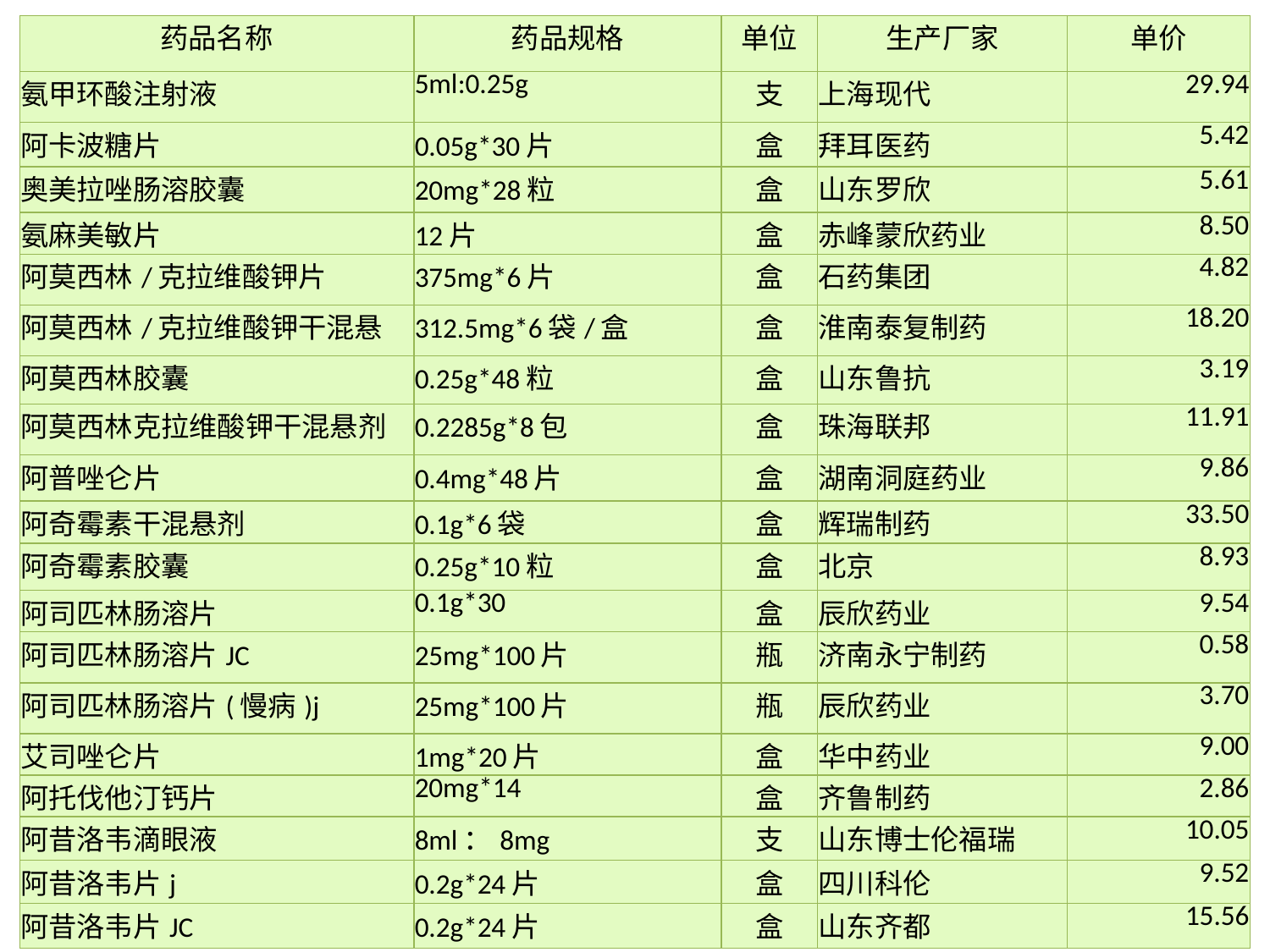

| 药品名称 | 药品规格 | 单位 | 生产厂家 | 单价 |
| --- | --- | --- | --- | --- |
| 氨甲环酸注射液 | 5ml:0.25g | 支 | 上海现代 | 29.94 |
| 阿卡波糖片 | 0.05g\*30片 | 盒 | 拜耳医药 | 5.42 |
| 奥美拉唑肠溶胶囊 | 20mg\*28粒 | 盒 | 山东罗欣 | 5.61 |
| 氨麻美敏片 | 12片 | 盒 | 赤峰蒙欣药业 | 8.50 |
| 阿莫西林/克拉维酸钾片 | 375mg\*6片 | 盒 | 石药集团 | 4.82 |
| 阿莫西林/克拉维酸钾干混悬 | 312.5mg\*6袋/盒 | 盒 | 淮南泰复制药 | 18.20 |
| 阿莫西林胶囊 | 0.25g\*48粒 | 盒 | 山东鲁抗 | 3.19 |
| 阿莫西林克拉维酸钾干混悬剂 | 0.2285g\*8包 | 盒 | 珠海联邦 | 11.91 |
| 阿普唑仑片 | 0.4mg\*48片 | 盒 | 湖南洞庭药业 | 9.86 |
| 阿奇霉素干混悬剂 | 0.1g\*6袋 | 盒 | 辉瑞制药 | 33.50 |
| 阿奇霉素胶囊 | 0.25g\*10粒 | 盒 | 北京 | 8.93 |
| 阿司匹林肠溶片 | 0.1g\*30 | 盒 | 辰欣药业 | 9.54 |
| 阿司匹林肠溶片JC | 25mg\*100片 | 瓶 | 济南永宁制药 | 0.58 |
| 阿司匹林肠溶片(慢病)j | 25mg\*100片 | 瓶 | 辰欣药业 | 3.70 |
| 艾司唑仑片 | 1mg\*20片 | 盒 | 华中药业 | 9.00 |
| 阿托伐他汀钙片 | 20mg\*14 | 盒 | 齐鲁制药 | 2.86 |
| 阿昔洛韦滴眼液 | 8ml：8mg | 支 | 山东博士伦福瑞 | 10.05 |
| 阿昔洛韦片j | 0.2g\*24片 | 盒 | 四川科伦 | 9.52 |
| 阿昔洛韦片JC | 0.2g\*24片 | 盒 | 山东齐都 | 15.56 |